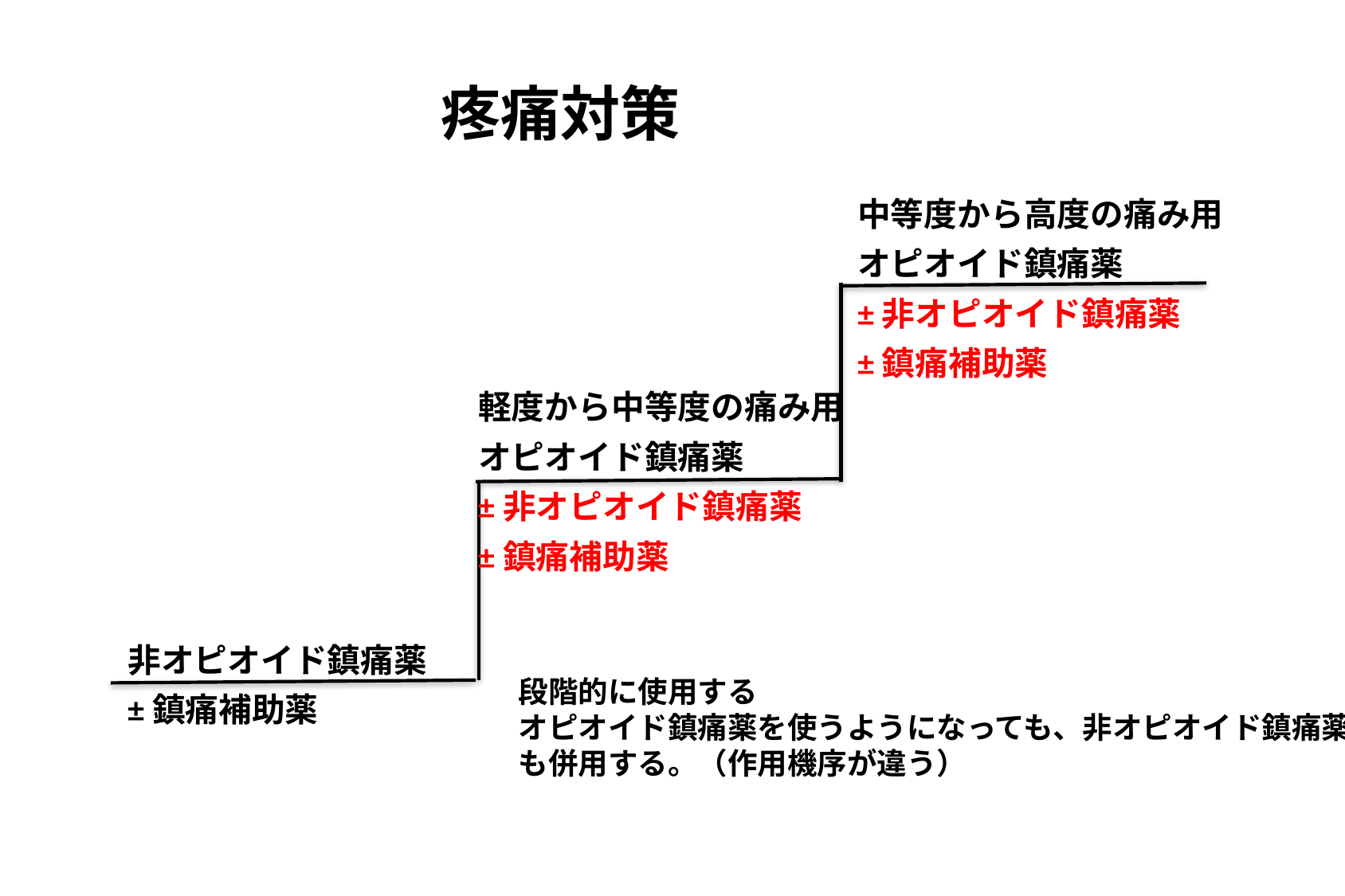

疼痛対策
中等度から高度の痛み用
オピオイド鎮痛薬
±非オピオイド鎮痛薬
±鎮痛補助薬
軽度から中等度の痛み用
オピオイド鎮痛薬
±非オピオイド鎮痛薬
±鎮痛補助薬
非オピオイド鎮痛薬
±鎮痛補助薬
段階的に使用する
オピオイド鎮痛薬を使うようになっても、非オピオイド鎮痛薬
も併用する。（作用機序が違う）